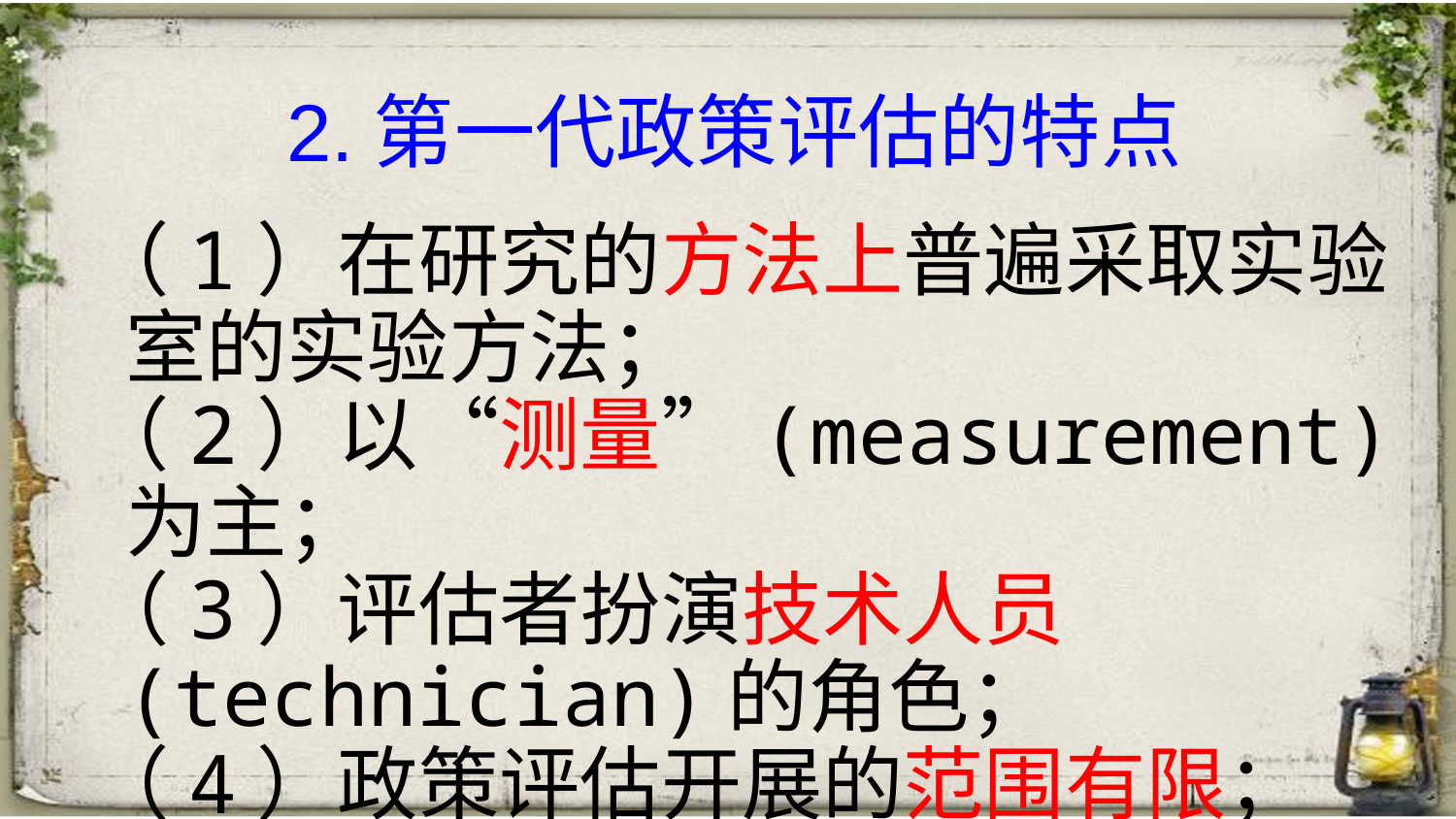

2.第一代政策评估的特点
（1）在研究的方法上普遍采取实验室的实验方法；
（2）以“测量”(measurement)为主；
（3）评估者扮演技术人员(technician)的角色；
（4）政策评估开展的范围有限；